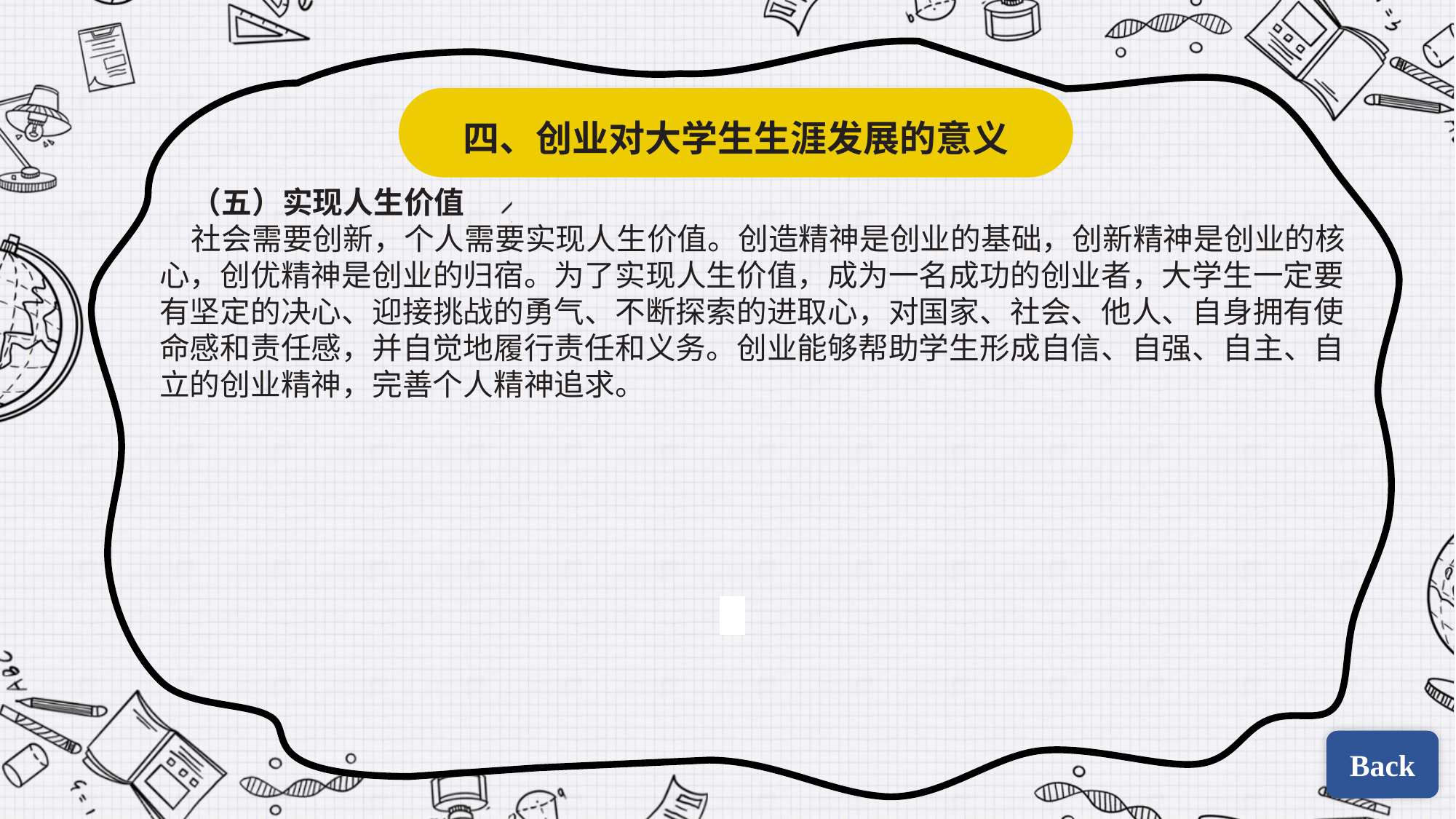

四、创业对大学生生涯发展的意义
（五）实现人生价值
社会需要创新，个人需要实现人生价值。创造精神是创业的基础，创新精神是创业的核心，创优精神是创业的归宿。为了实现人生价值，成为一名成功的创业者，大学生一定要有坚定的决心、迎接挑战的勇气、不断探索的进取心，对国家、社会、他人、自身拥有使命感和责任感，并自觉地履行责任和义务。创业能够帮助学生形成自信、自强、自主、自立的创业精神，完善个人精神追求。
|  |  |
| --- | --- |
|  |  |

Back